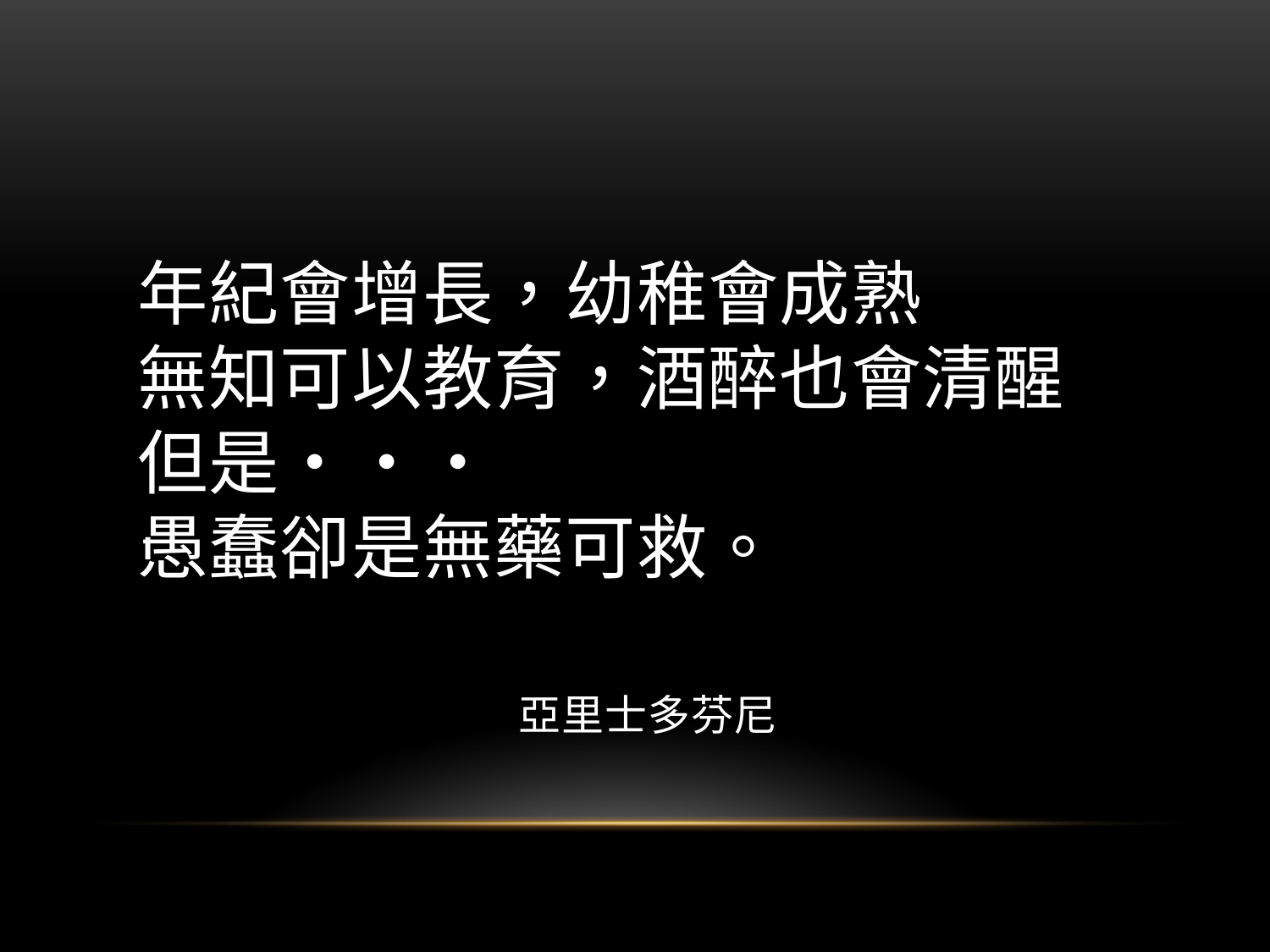

# 年紀會增長，幼稚會成熟 無知可以教育，酒醉也會清醒 但是‧‧‧ 愚蠢卻是無藥可救。 亞里士多芬尼